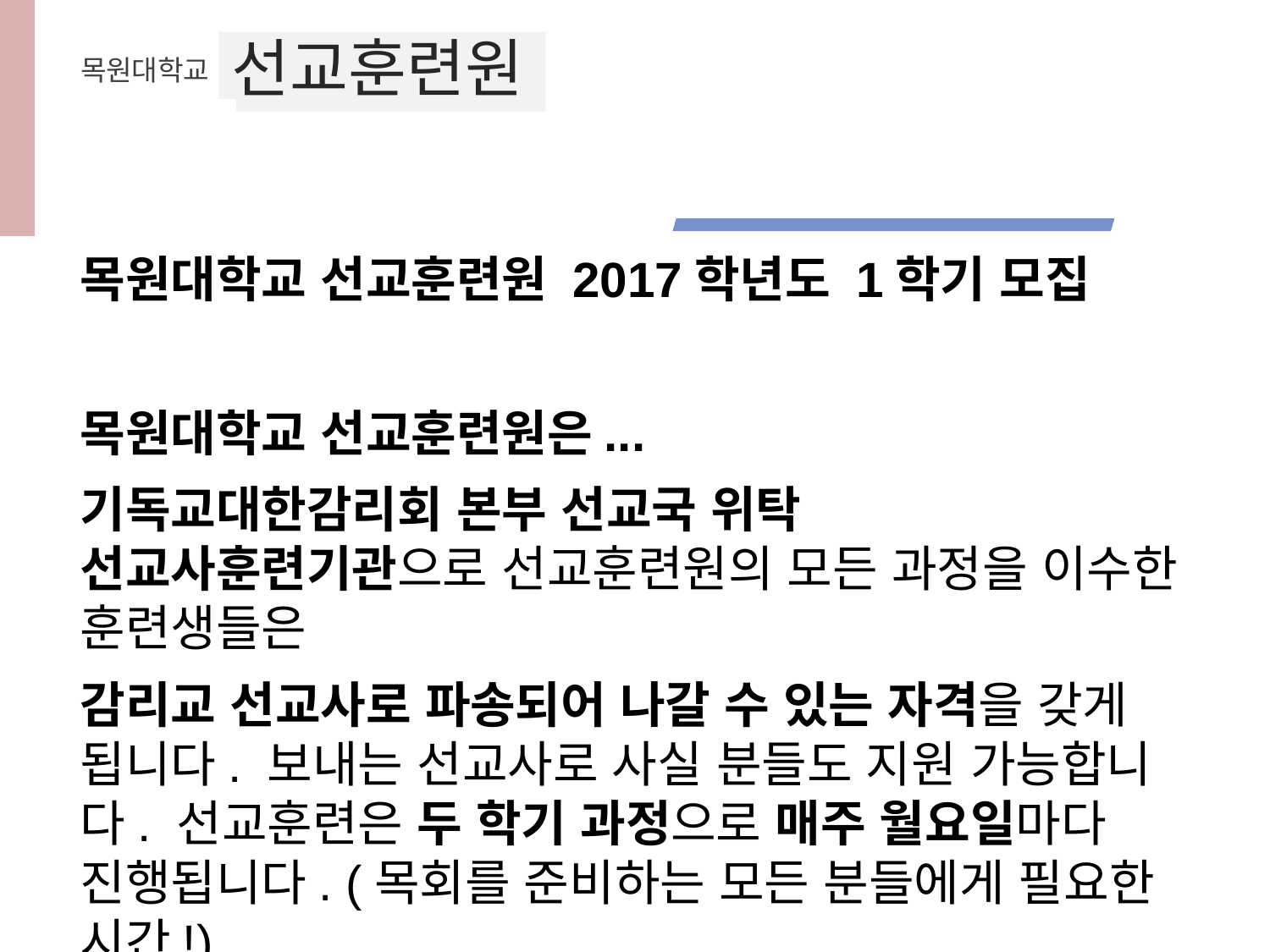

선교훈련원
목원대학교

목원대학교 선교훈련원 2017학년도 1학기 모집

목원대학교 선교훈련원은...
기독교대한감리회 본부 선교국 위탁 선교사훈련기관으로 선교훈련원의 모든 과정을 이수한 훈련생들은
감리교 선교사로 파송되어 나갈 수 있는 자격을 갖게 됩니다. 보내는 선교사로 사실 분들도 지원 가능합니다. 선교훈련은 두 학기 과정으로 매주 월요일마다 진행됩니다. (목회를 준비하는 모든 분들에게 필요한 시간!)